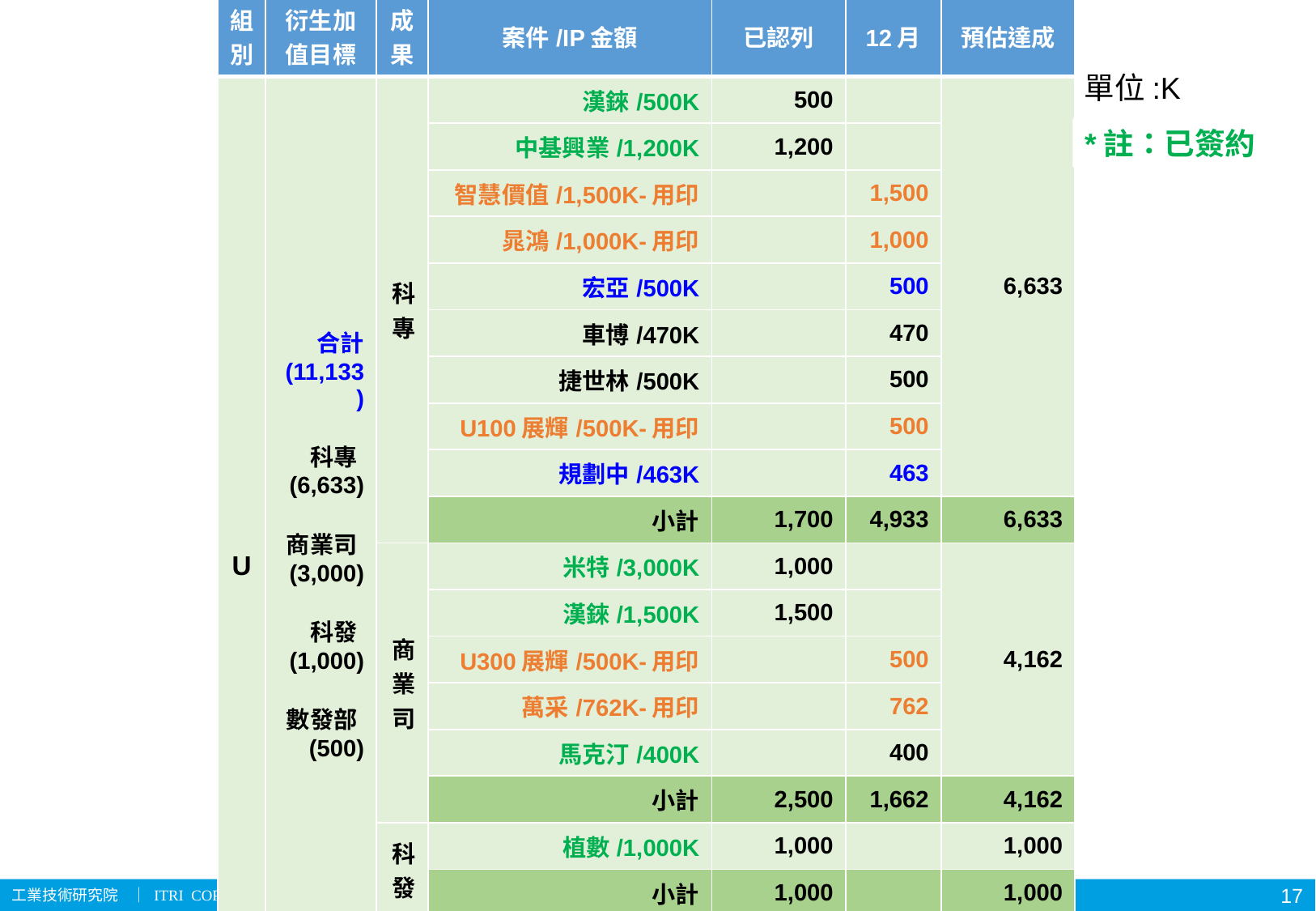

| 組別 | 衍生加值目標 | 成果 | 案件/IP金額 | 已認列 | 12月 | 預估達成 |
| --- | --- | --- | --- | --- | --- | --- |
| U | 合計 (11,133) 科專(6,633) 商業司(3,000) 科發(1,000) 數發部(500) | 科專 | 漢錸/500K | 500 |  | 6,633 |
|  |  |  | 中基興業/1,200K | 1,200 |  |  |
|  |  |  | 智慧價值/1,500K-用印 |  | 1,500 |  |
|  |  |  | 晁鴻/1,000K-用印 |  | 1,000 |  |
|  |  |  | 宏亞/500K |  | 500 |  |
|  |  |  | 車博/470K |  | 470 |  |
|  |  |  | 捷世林/500K |  | 500 |  |
|  |  |  | U100展輝/500K-用印 |  | 500 |  |
|  |  |  | 規劃中/463K |  | 463 |  |
|  |  |  | 小計 | 1,700 | 4,933 | 6,633 |
|  |  | 商業司 | 米特/3,000K | 1,000 |  | 4,162 |
|  |  |  | 漢錸/1,500K | 1,500 |  |  |
|  |  |  | U300展輝/500K-用印 |  | 500 |  |
|  |  |  | 萬采/762K-用印 |  | 762 |  |
|  |  |  | 馬克汀/400K |  | 400 |  |
|  |  |  | 小計 | 2,500 | 1,662 | 4,162 |
|  |  | 科發 | 植數/1,000K | 1,000 |  | 1,000 |
|  |  |  | 小計 | 1,000 |  | 1,000 |
|  |  | 數發 | 規劃中/500K |  | 500 | 500 |
|  |  |  | 小計 |  | 500 | 500 |
|  | 11,133 | U組總計 |  | 12,295 |  | 110% |
單位:K
*註：已簽約